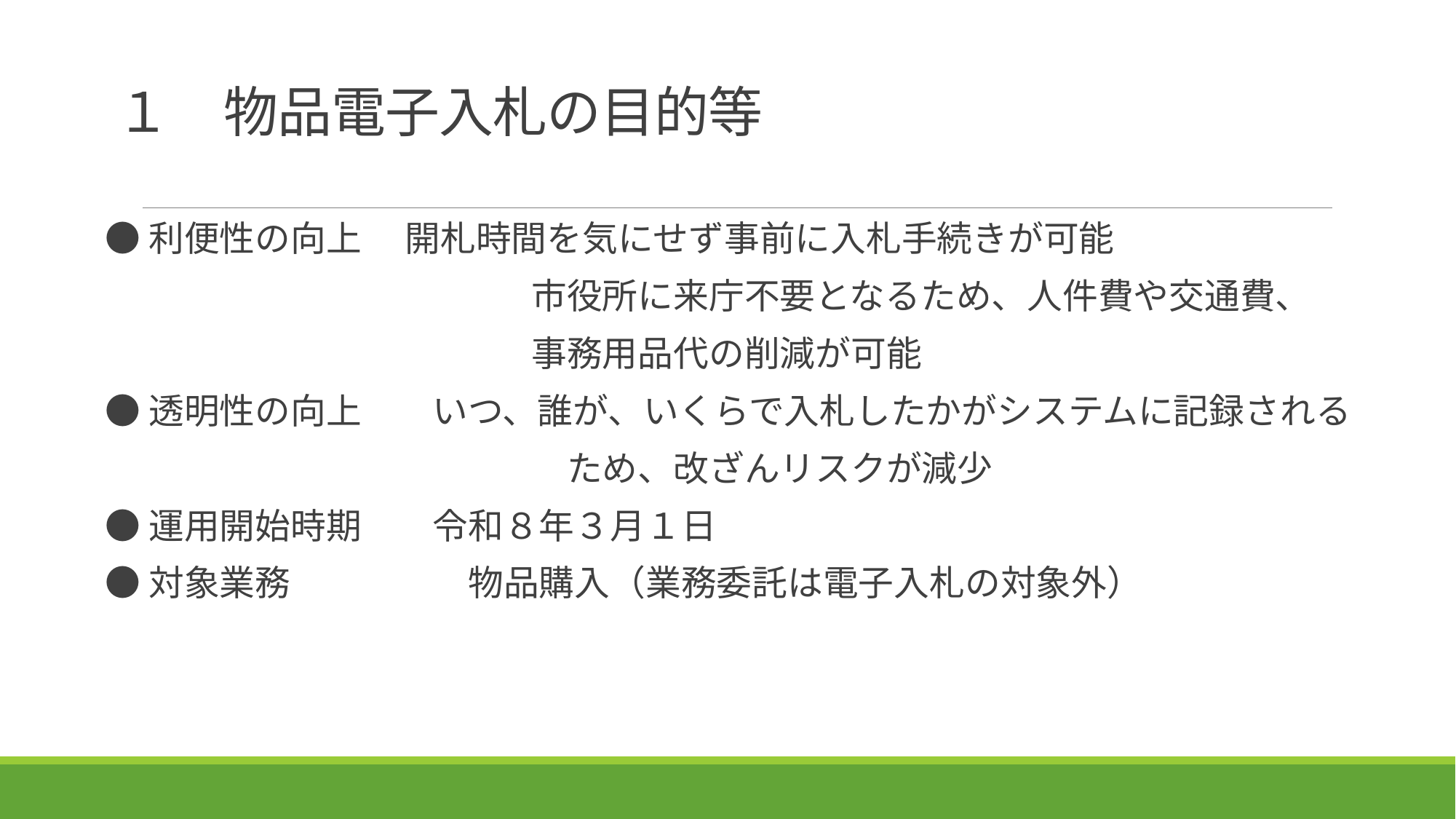

# １　物品電子入札の目的等
●利便性の向上　 開札時間を気にせず事前に入札手続きが可能
　　　　　　　　　　　　市役所に来庁不要となるため、人件費や交通費、
　　　　　　　　　　　　事務用品代の削減が可能
●透明性の向上　　いつ、誰が、いくらで入札したかがシステムに記録される
　　　　　　　　　　　　　ため、改ざんリスクが減少
●運用開始時期　　令和８年３月１日
●対象業務　　　　　物品購入（業務委託は電子入札の対象外）